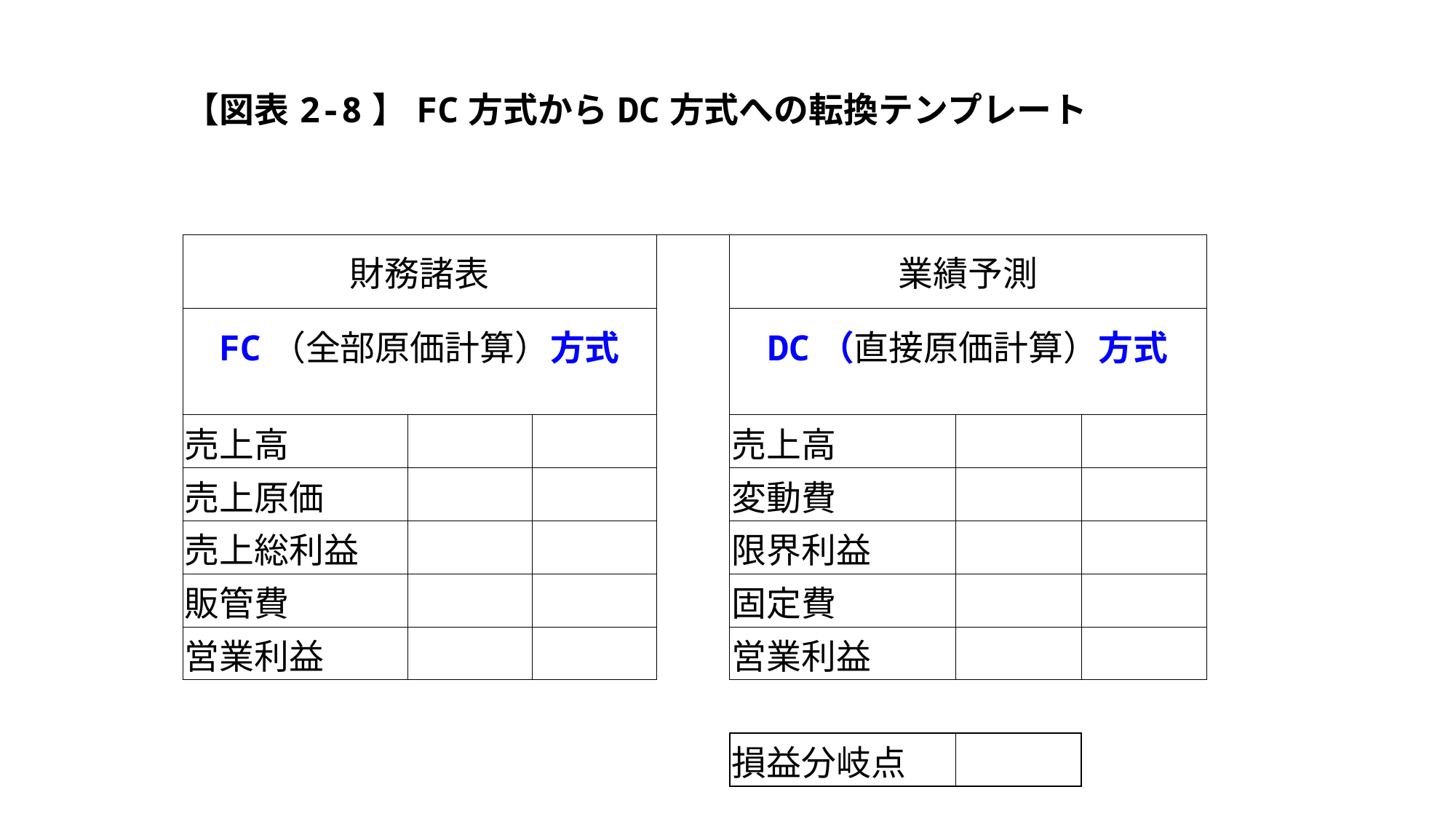

|  | 【図表2-8】FC方式からDC方式への転換テンプレート |  |  |  |  |  |  |  |  |
| --- | --- | --- | --- | --- | --- | --- | --- | --- | --- |
|  | 財務諸表 |  |  |  | 業績予測 |  |  |  |  |
|  | FC（全部原価計算）方式 |  |  |  | DC（直接原価計算）方式 |  |  |  |  |
|  |  |  |  |  |  |  |  |  |  |
|  | 売上高 |  |  |  | 売上高 |  |  |  |  |
|  | 売上原価 |  |  |  | 変動費 |  |  |  |  |
|  | 売上総利益 |  |  |  | 限界利益 |  |  |  |  |
|  | 販管費 |  |  |  | 固定費 |  |  |  |  |
|  | 営業利益 |  |  |  | 営業利益 |  |  |  |  |
|  |  |  |  |  |  |  |  |  |  |
|  |  |  |  |  | 損益分岐点 |  |  |  |  |
|  |  |  |  |  |  |  |  |  |  |